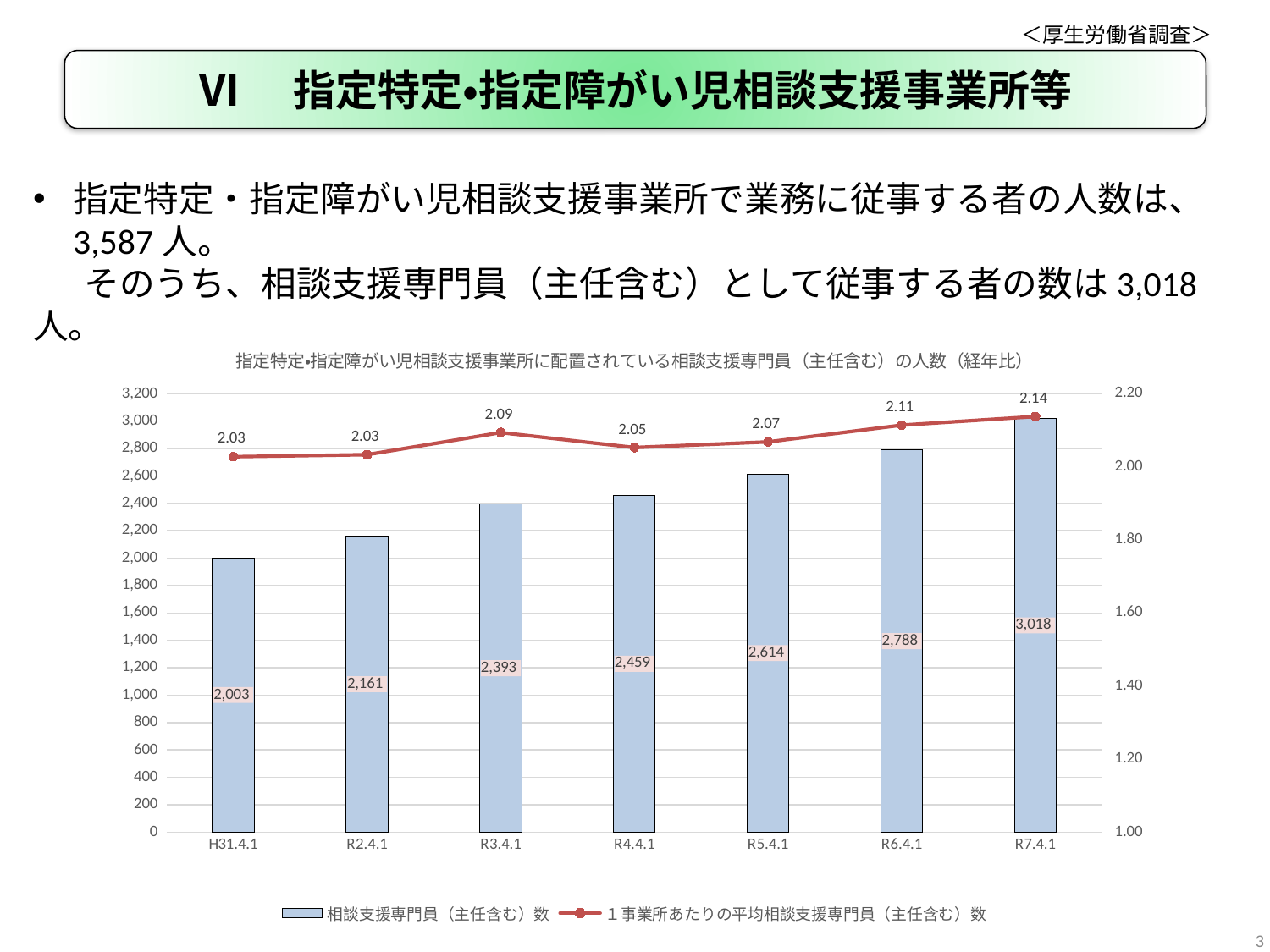

＜厚生労働省調査＞
Ⅵ　指定特定・指定障がい児相談支援事業所等

指定特定・指定障がい児相談支援事業所で業務に従事する者の人数は、 3,587人。
　  そのうち、相談支援専門員（主任含む）として従事する者の数は3,018人。

### Chart: 指定特定・指定障がい児相談支援事業所に配置されている相談支援専門員（主任含む）の人数（経年比）

| Category | 相談支援専門員（主任含む）数 | １事業所あたりの平均相談支援専門員（主任含む）数 |
|---|---|---|
| H31.4.1 | 2003.0 | 2.027327935222672 |
| R2.4.1 | 2161.0 | 2.0329256820319848 |
| R3.4.1 | 2393.0 | 2.093613298337708 |
| R4.4.1 | 2459.0 | 2.0525876460767947 |
| R5.4.1 | 2614.0 | 2.0680379746835444 |
| R6.4.1 | 2788.0 | 2.1137225170583775 |
| R7.4.1 | 3018.0 | 2.1373937677053823 |
3